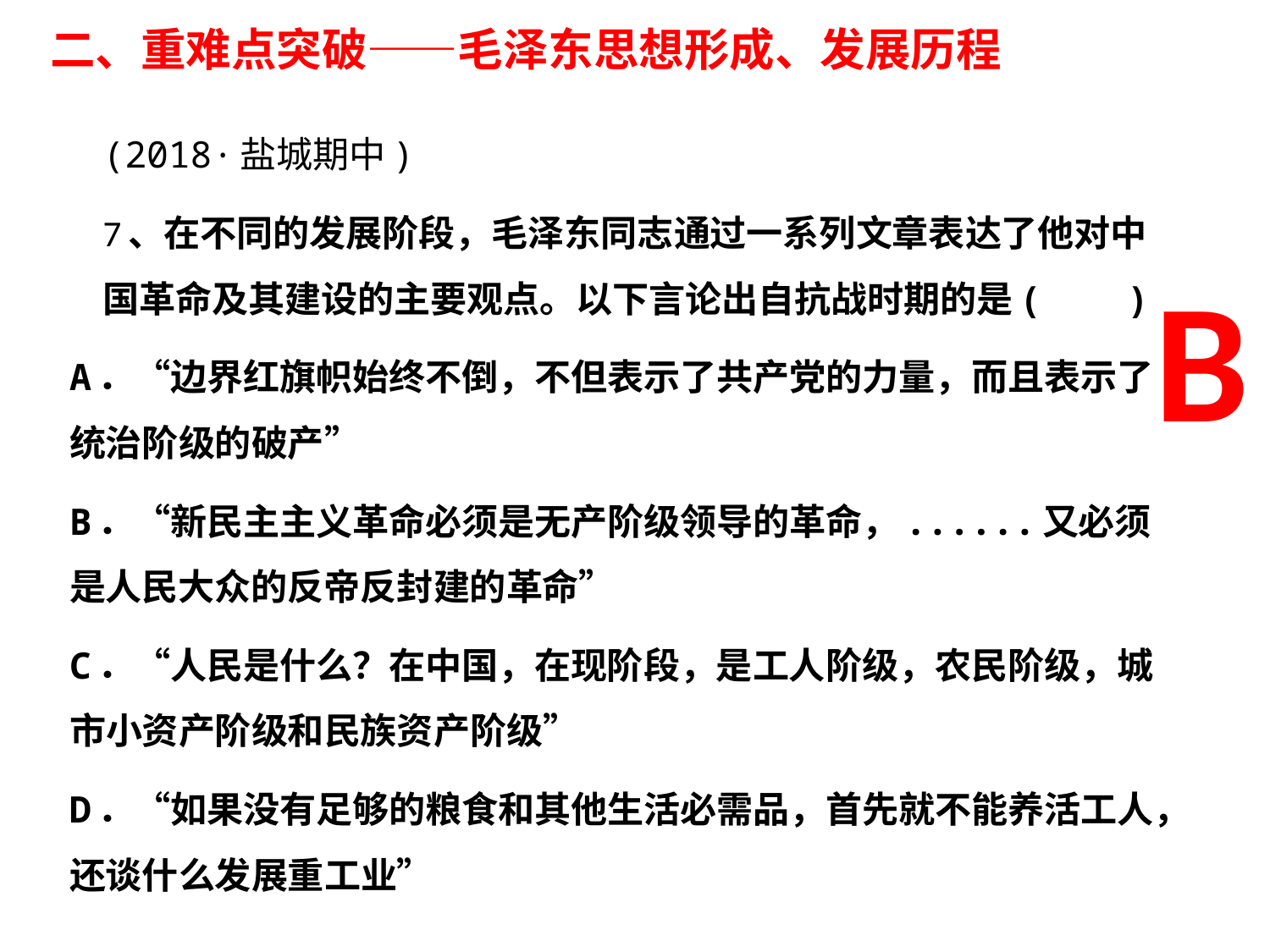

二、重难点突破——毛泽东思想形成、发展历程
(2018·盐城期中)
7、在不同的发展阶段，毛泽东同志通过一系列文章表达了他对中国革命及其建设的主要观点。以下言论出自抗战时期的是(　　)
A．“边界红旗帜始终不倒，不但表示了共产党的力量，而且表示了统治阶级的破产”
B．“新民主主义革命必须是无产阶级领导的革命，......又必须是人民大众的反帝反封建的革命”
C．“人民是什么？在中国，在现阶段，是工人阶级，农民阶级，城市小资产阶级和民族资产阶级”
D．“如果没有足够的粮食和其他生活必需品，首先就不能养活工人，还谈什么发展重工业”

B